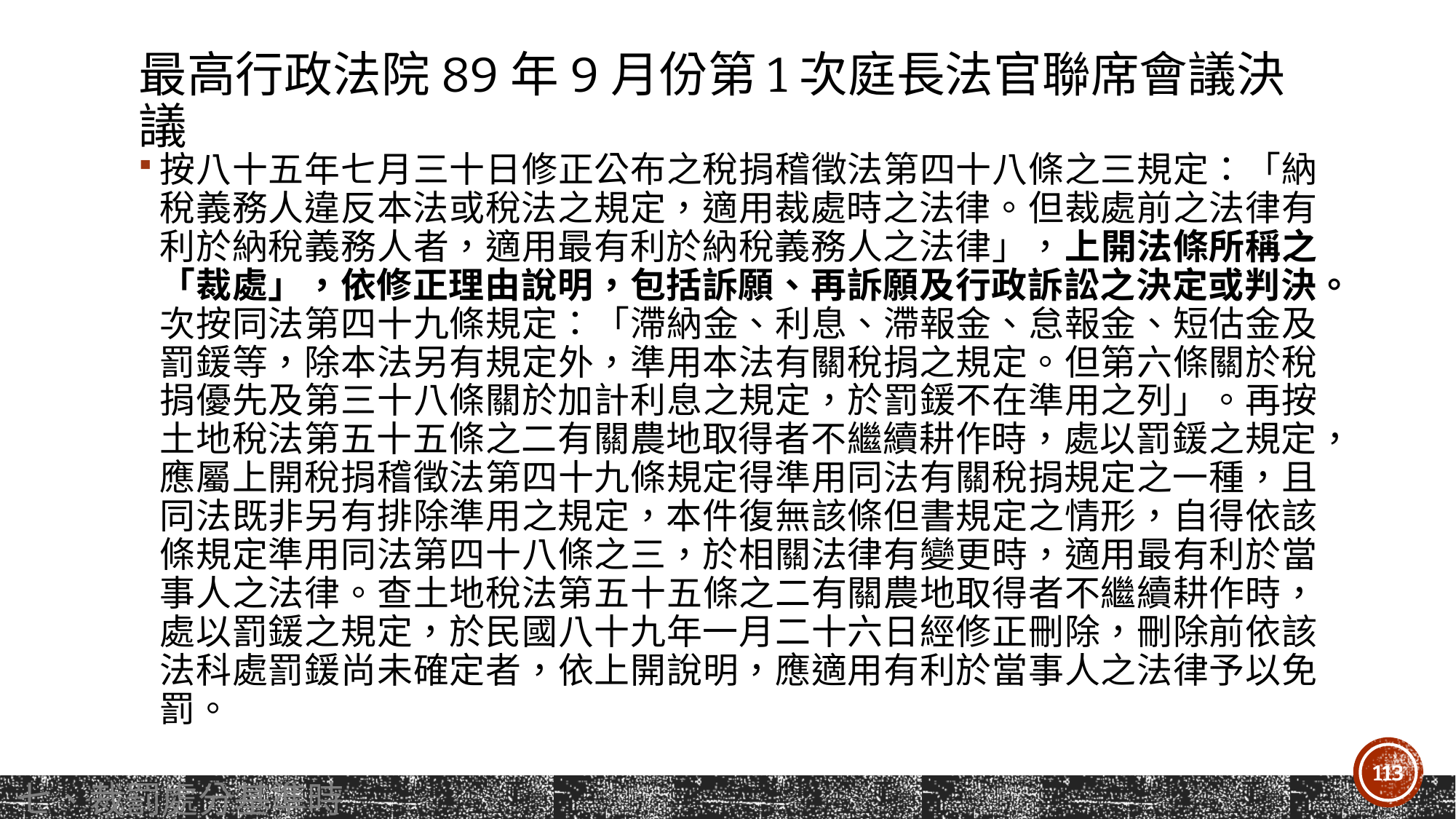

# 最高行政法院89年9月份第1次庭長法官聯席會議決議
按八十五年七月三十日修正公布之稅捐稽徵法第四十八條之三規定：「納稅義務人違反本法或稅法之規定，適用裁處時之法律。但裁處前之法律有利於納稅義務人者，適用最有利於納稅義務人之法律」，上開法條所稱之「裁處」，依修正理由說明，包括訴願、再訴願及行政訴訟之決定或判決。次按同法第四十九條規定：「滯納金、利息、滯報金、怠報金、短估金及罰鍰等，除本法另有規定外，準用本法有關稅捐之規定。但第六條關於稅捐優先及第三十八條關於加計利息之規定，於罰鍰不在準用之列」。再按土地稅法第五十五條之二有關農地取得者不繼續耕作時，處以罰鍰之規定，應屬上開稅捐稽徵法第四十九條規定得準用同法有關稅捐規定之一種，且同法既非另有排除準用之規定，本件復無該條但書規定之情形，自得依該條規定準用同法第四十八條之三，於相關法律有變更時，適用最有利於當事人之法律。查土地稅法第五十五條之二有關農地取得者不繼續耕作時，處以罰鍰之規定，於民國八十九年一月二十六日經修正刪除，刪除前依該法科處罰鍰尚未確定者，依上開說明，應適用有利於當事人之法律予以免罰。

113